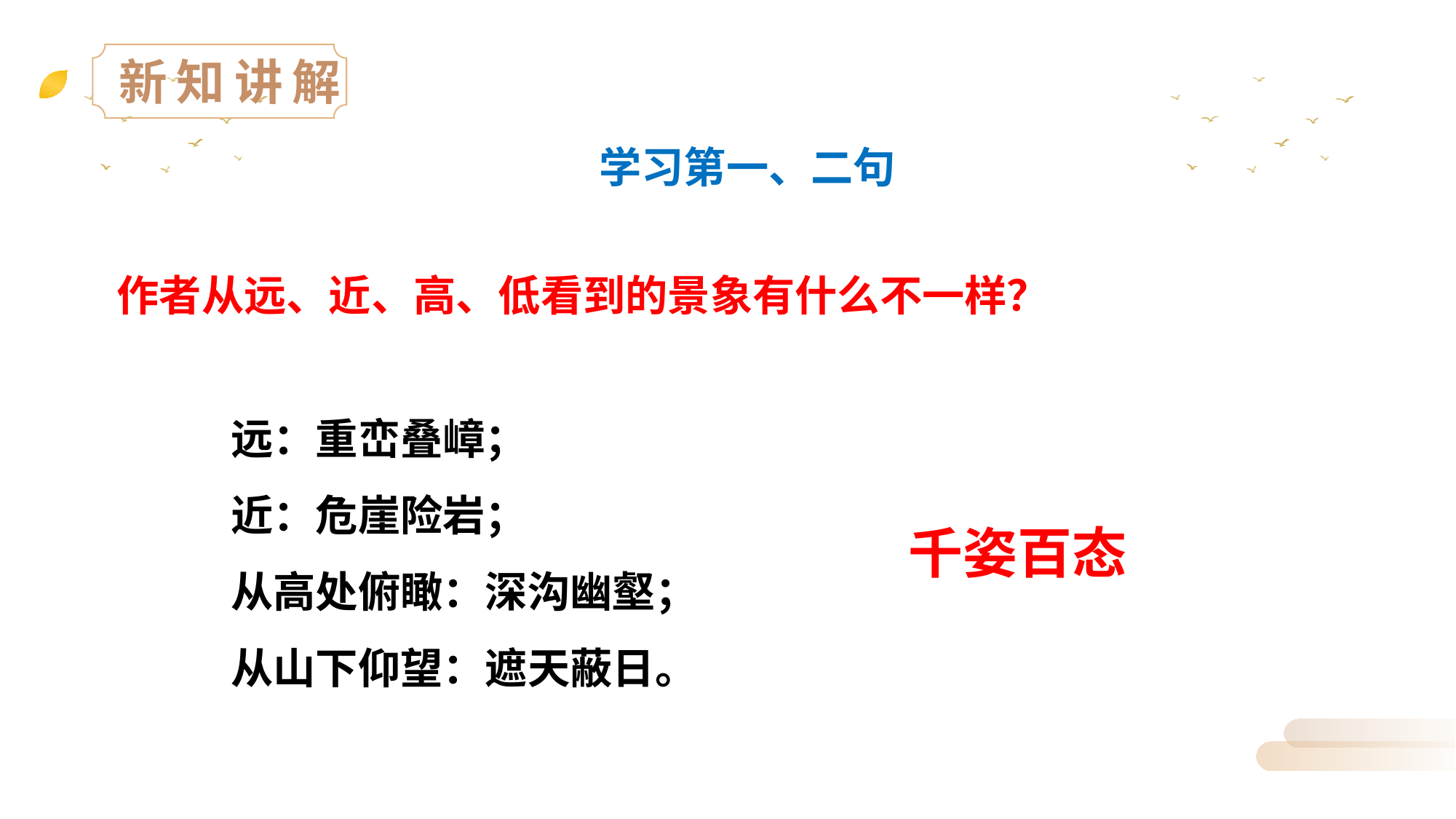

新知讲解
学习第一、二句
作者从远、近、高、低看到的景象有什么不一样？
远：重峦叠嶂；
近：危崖险岩；
从高处俯瞰：深沟幽壑；
从山下仰望：遮天蔽日。
千姿百态